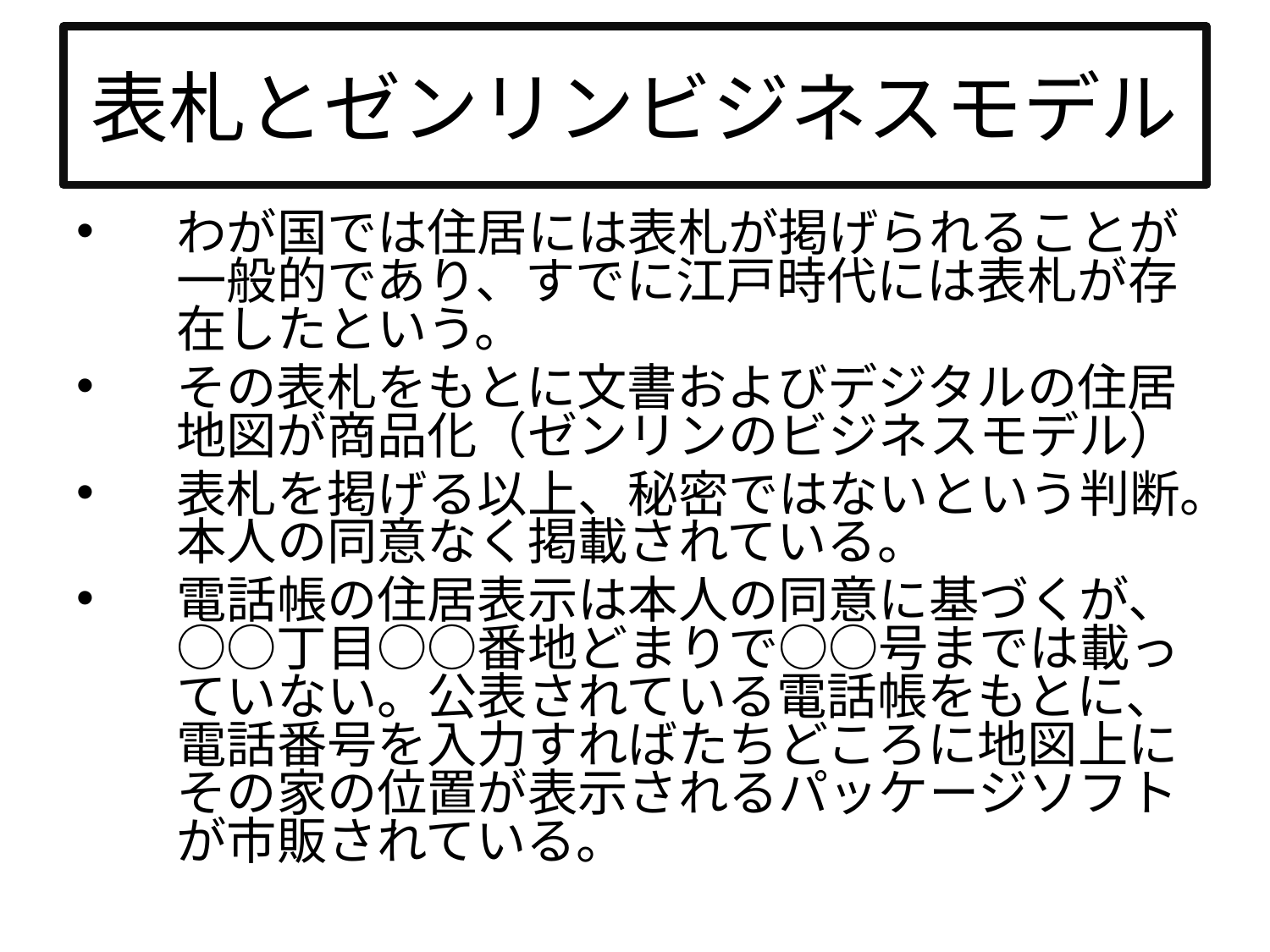

# 表札とゼンリンビジネスモデル
わが国では住居には表札が掲げられることが一般的であり、すでに江戸時代には表札が存在したという。
その表札をもとに文書およびデジタルの住居地図が商品化（ゼンリンのビジネスモデル）
表札を掲げる以上、秘密ではないという判断。本人の同意なく掲載されている。
電話帳の住居表示は本人の同意に基づくが、○○丁目○○番地どまりで○○号までは載っていない。公表されている電話帳をもとに、電話番号を入力すればたちどころに地図上にその家の位置が表示されるパッケージソフトが市販されている。